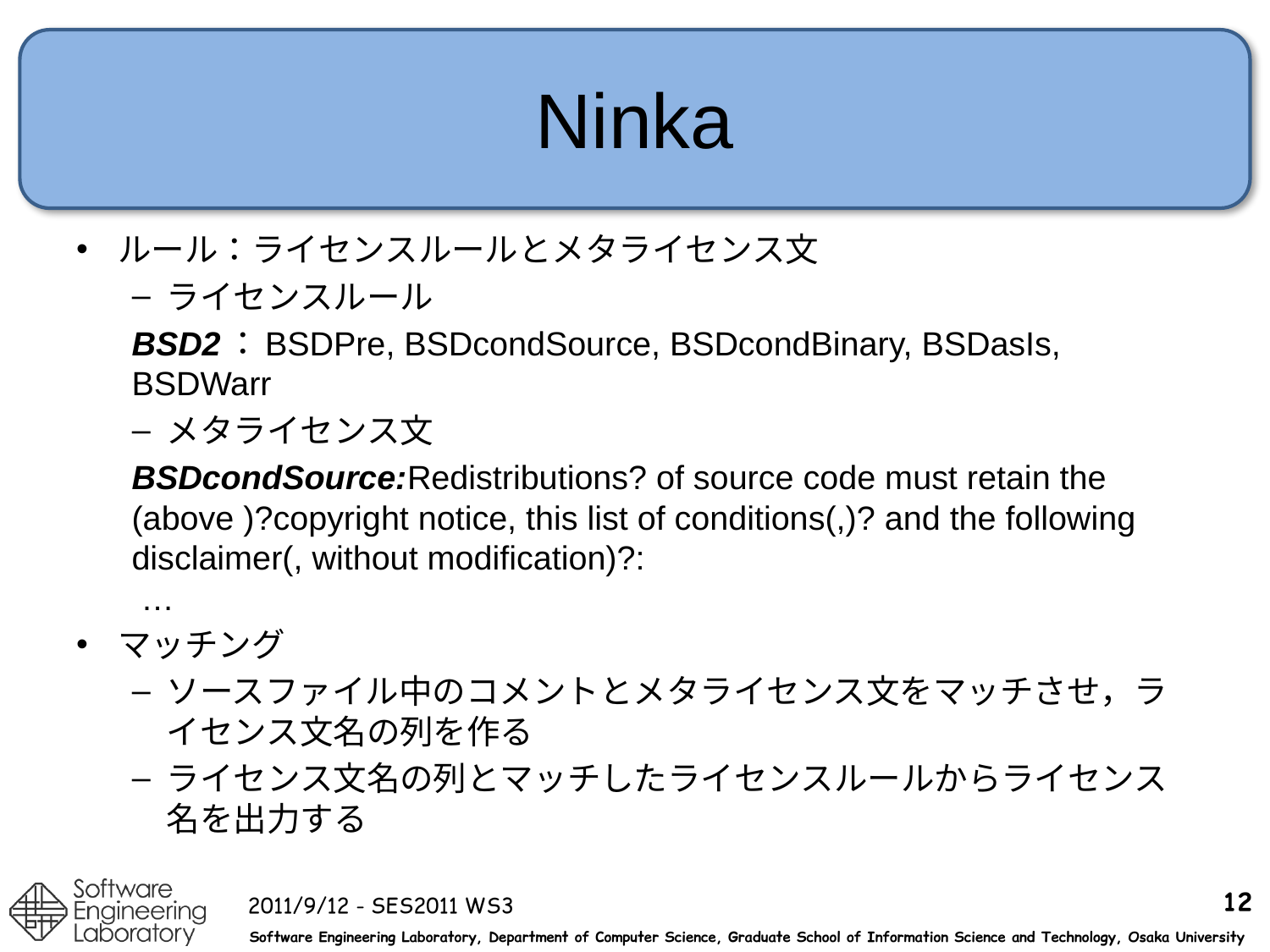

# Ninka
ルール：ライセンスルールとメタライセンス文
ライセンスルール
BSD2：BSDPre, BSDcondSource, BSDcondBinary, BSDasIs, BSDWarr
メタライセンス文
BSDcondSource:Redistributions? of source code must retain the (above )?copyright notice, this list of conditions(,)? and the following disclaimer(, without modification)?:
 …
マッチング
ソースファイル中のコメントとメタライセンス文をマッチさせ，ライセンス文名の列を作る
ライセンス文名の列とマッチしたライセンスルールからライセンス名を出力する

12
2011/9/12 - SES2011 WS3